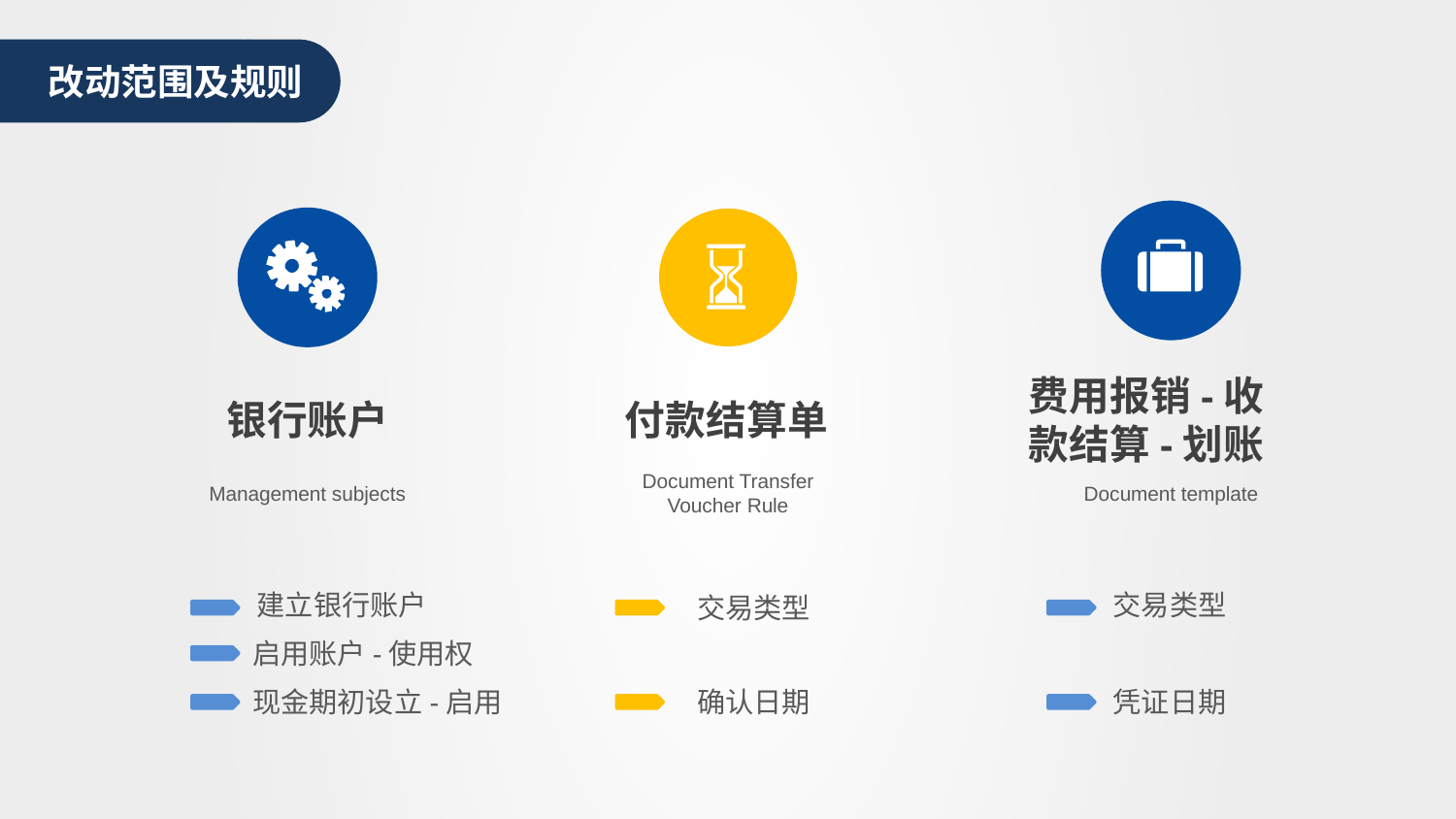

改动范围及规则

费用报销-收款结算-划账
银行账户
付款结算单
Document Transfer Voucher Rule
Management subjects
Document template
建立银行账户
交易类型
交易类型

启用账户-使用权

现金期初设立-启用
确认日期
凭证日期